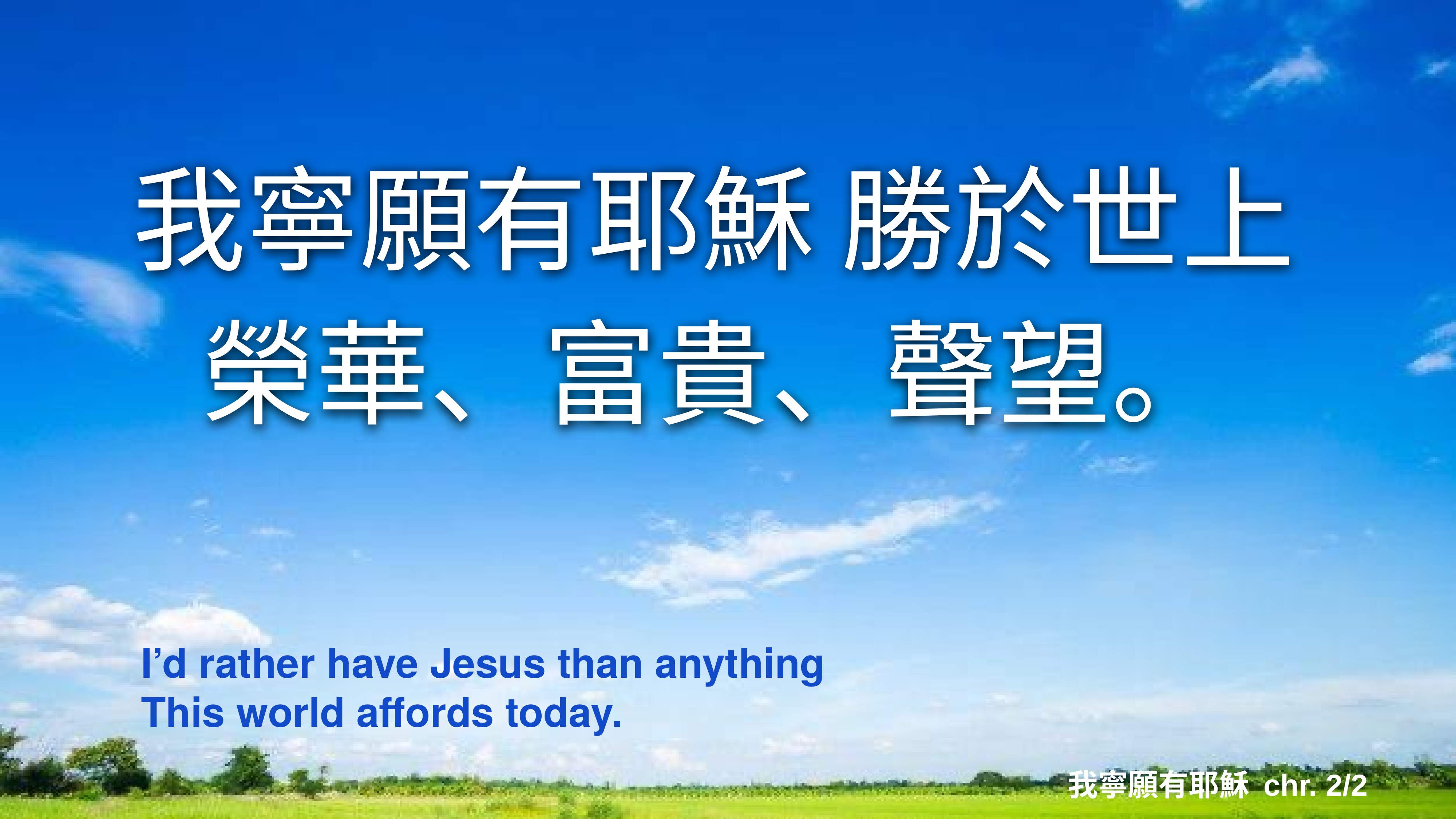

我寧願有耶穌 勝於世上
榮華、富貴、聲望。
I’d rather have Jesus than anything
This world affords today.
我寧願有耶穌 chr. 2/2